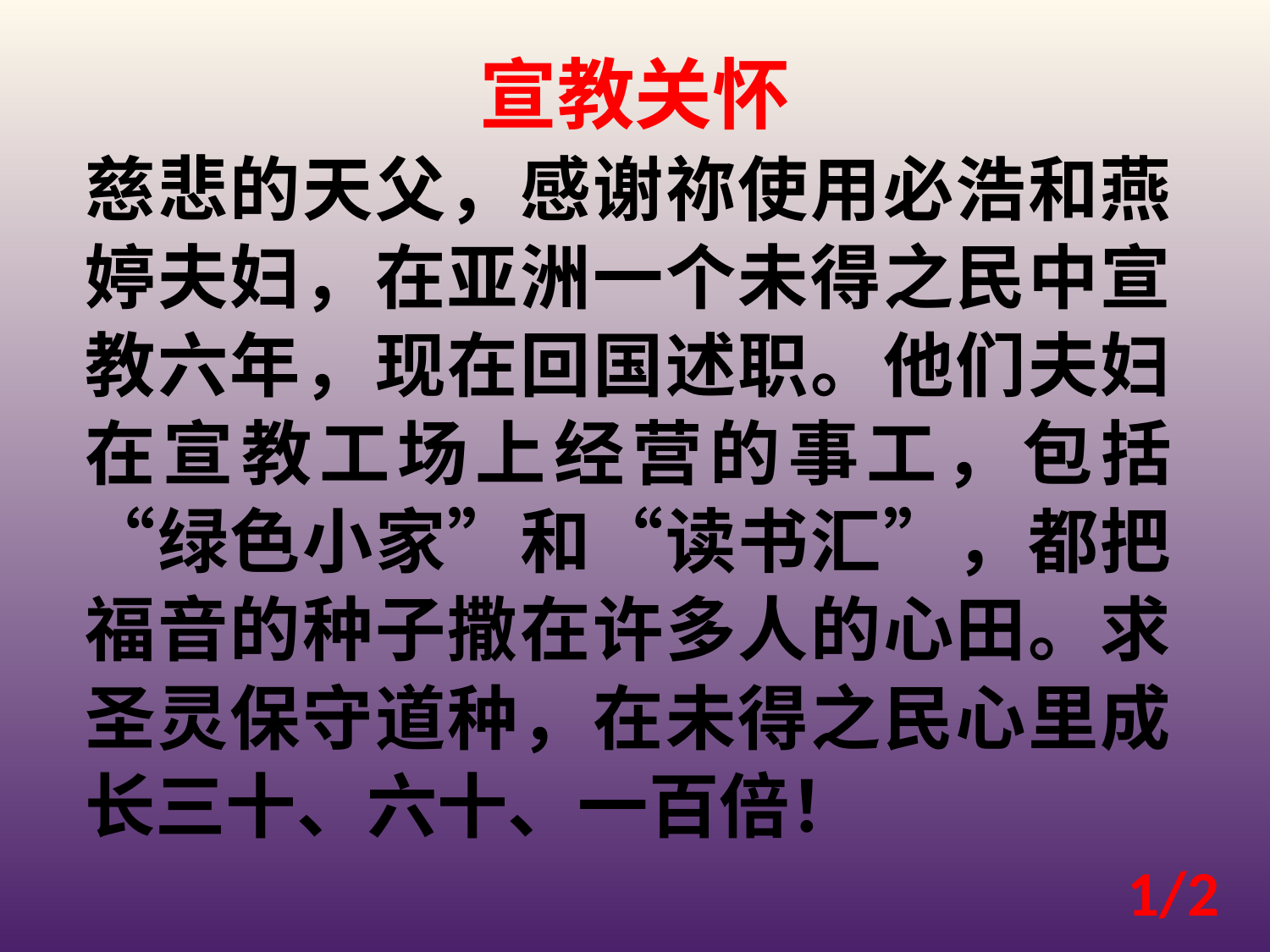

宣教关怀
慈悲的天父，感谢祢使用必浩和燕婷夫妇，在亚洲一个未得之民中宣教六年，现在回国述职。他们夫妇在宣教工场上经营的事工，包括“绿色小家”和“读书汇”，都把福音的种子撒在许多人的心田。求圣灵保守道种，在未得之民心里成长三十、六十、一百倍！
1/2